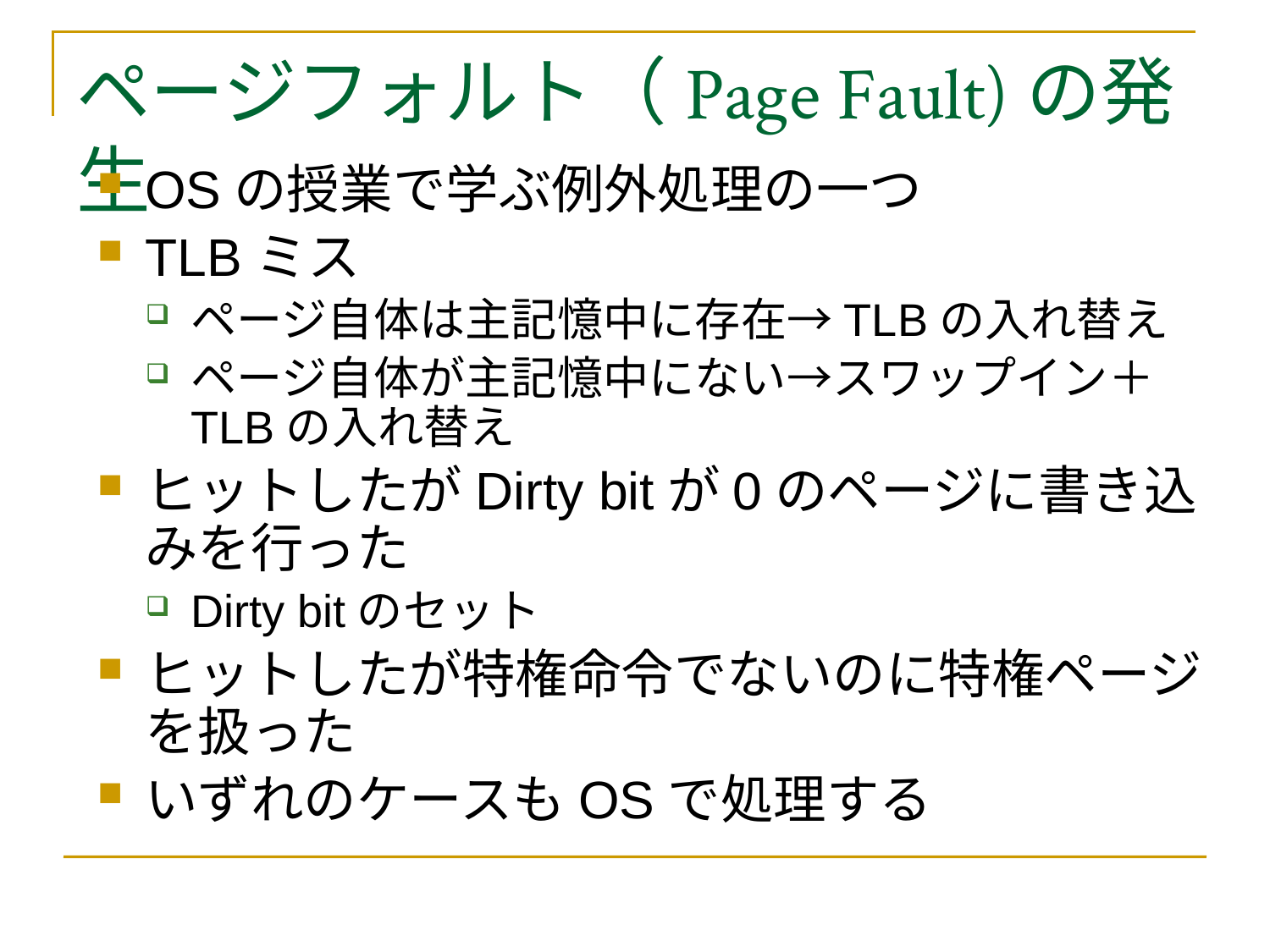

# ページフォルト（Page Fault)の発生
OSの授業で学ぶ例外処理の一つ
TLBミス
ページ自体は主記憶中に存在→TLBの入れ替え
ページ自体が主記憶中にない→スワップイン＋TLBの入れ替え
ヒットしたがDirty bitが0のページに書き込みを行った
Dirty bitのセット
ヒットしたが特権命令でないのに特権ページを扱った
いずれのケースもOSで処理する